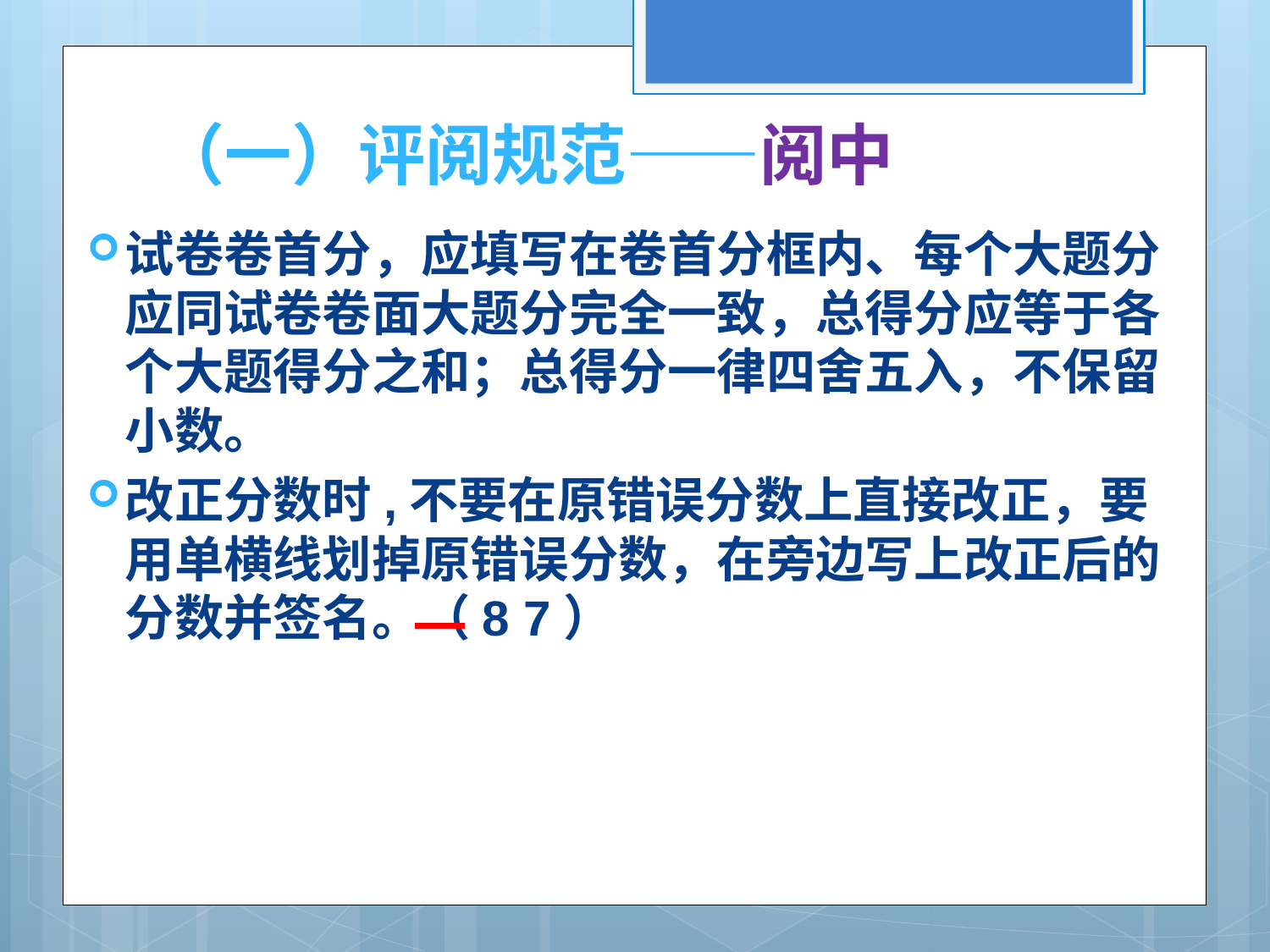

# （一）评阅规范——阅中
试卷卷首分，应填写在卷首分框内、每个大题分应同试卷卷面大题分完全一致，总得分应等于各个大题得分之和；总得分一律四舍五入，不保留小数。
改正分数时,不要在原错误分数上直接改正，要用单横线划掉原错误分数，在旁边写上改正后的分数并签名。（8 7）